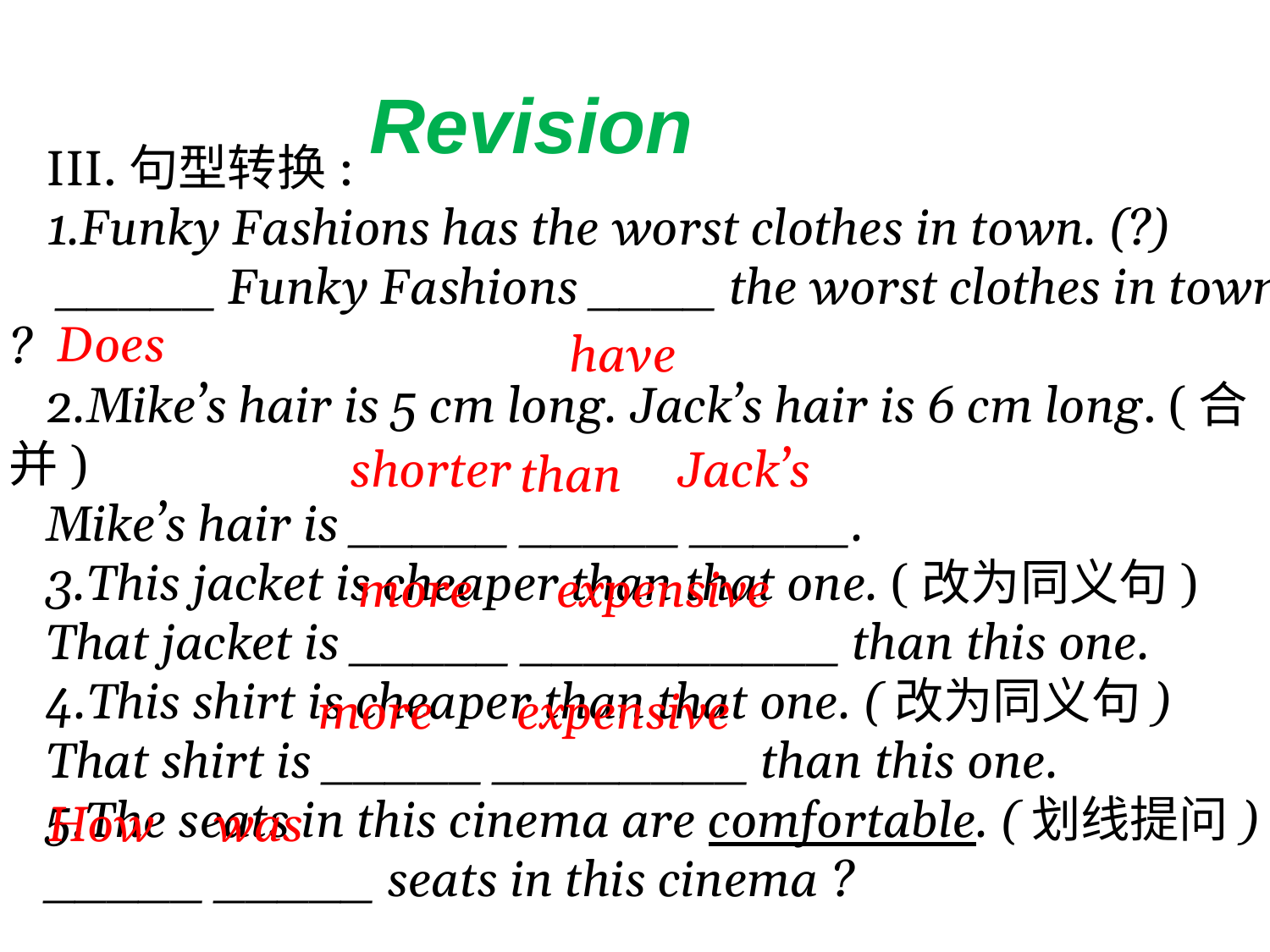

Revision
III.句型转换:
1.Funky Fashions has the worst clothes in town. (?)
 _____ Funky Fashions ____ the worst clothes in town ?
2.Mike’s hair is 5 cm long. Jack’s hair is 6 cm long. (合并)
Mike’s hair is _____ _____ _____.
3.This jacket is cheaper than that one. (改为同义句)
That jacket is _____ __________ than this one.
4.This shirt is cheaper than that one. (改为同义句)
That shirt is _____ ________ than this one.
5.The seats in this cinema are comfortable. (划线提问)
_____ _____ seats in this cinema ?
Does
have
shorter
Jack’s
than
more       expensive
more       expensive
How     was